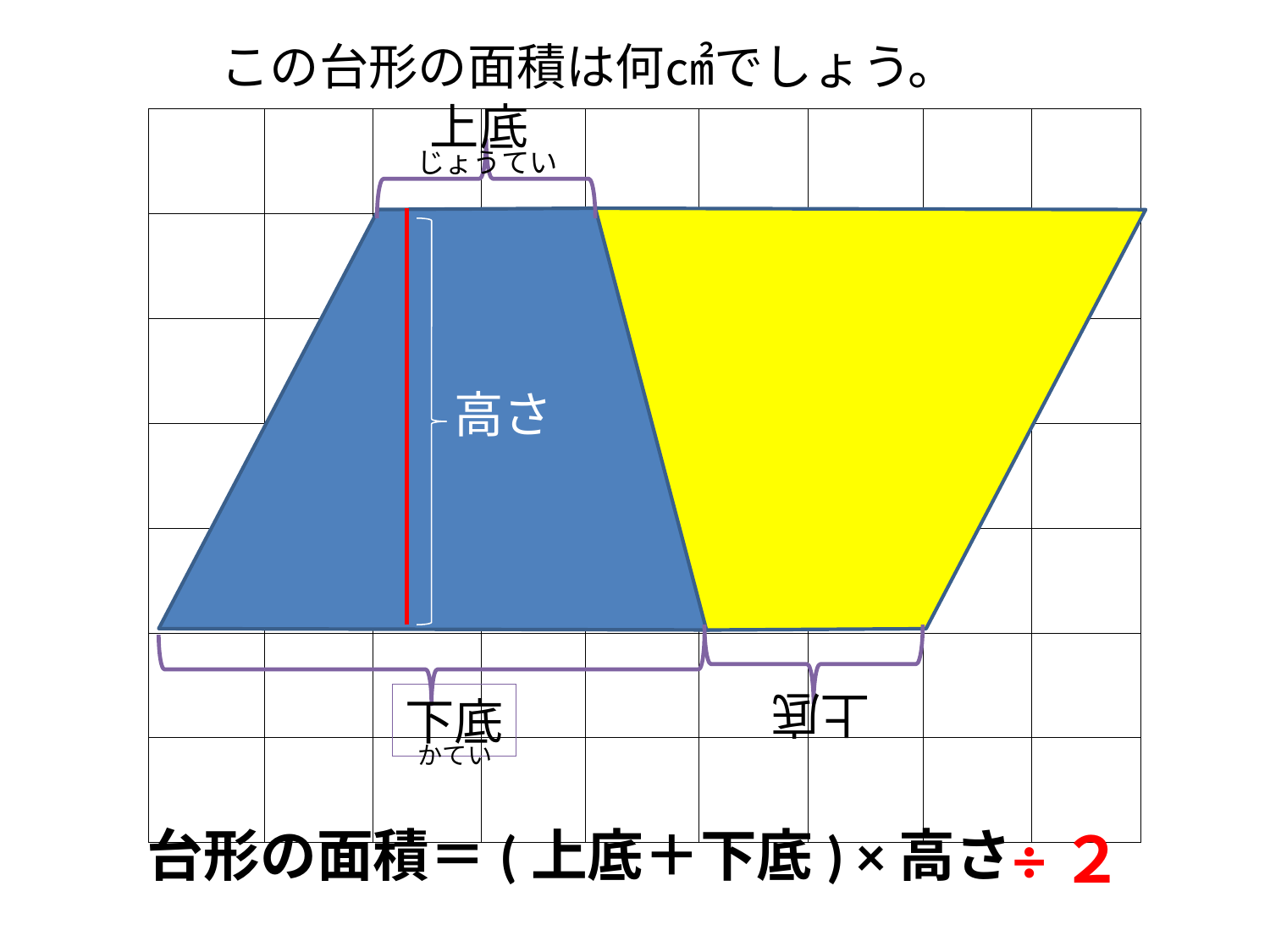

この台形の面積は何㎠でしょう。

上底
じょうてい
|  |  |  |  |  |  |  |  |  |
| --- | --- | --- | --- | --- | --- | --- | --- | --- |
|  |  |  |  |  |  |  |  |  |
|  |  |  |  |  |  |  |  |  |
|  |  |  |  |  |  |  |  |  |
|  |  |  |  |  |  |  |  |  |
|  |  |  |  |  |  |  |  |  |
|  |  |  |  |  |  |  |  |  |

高さ

上底

下底
かてい
台形の面積＝(上底＋下底) ×高さ
÷２